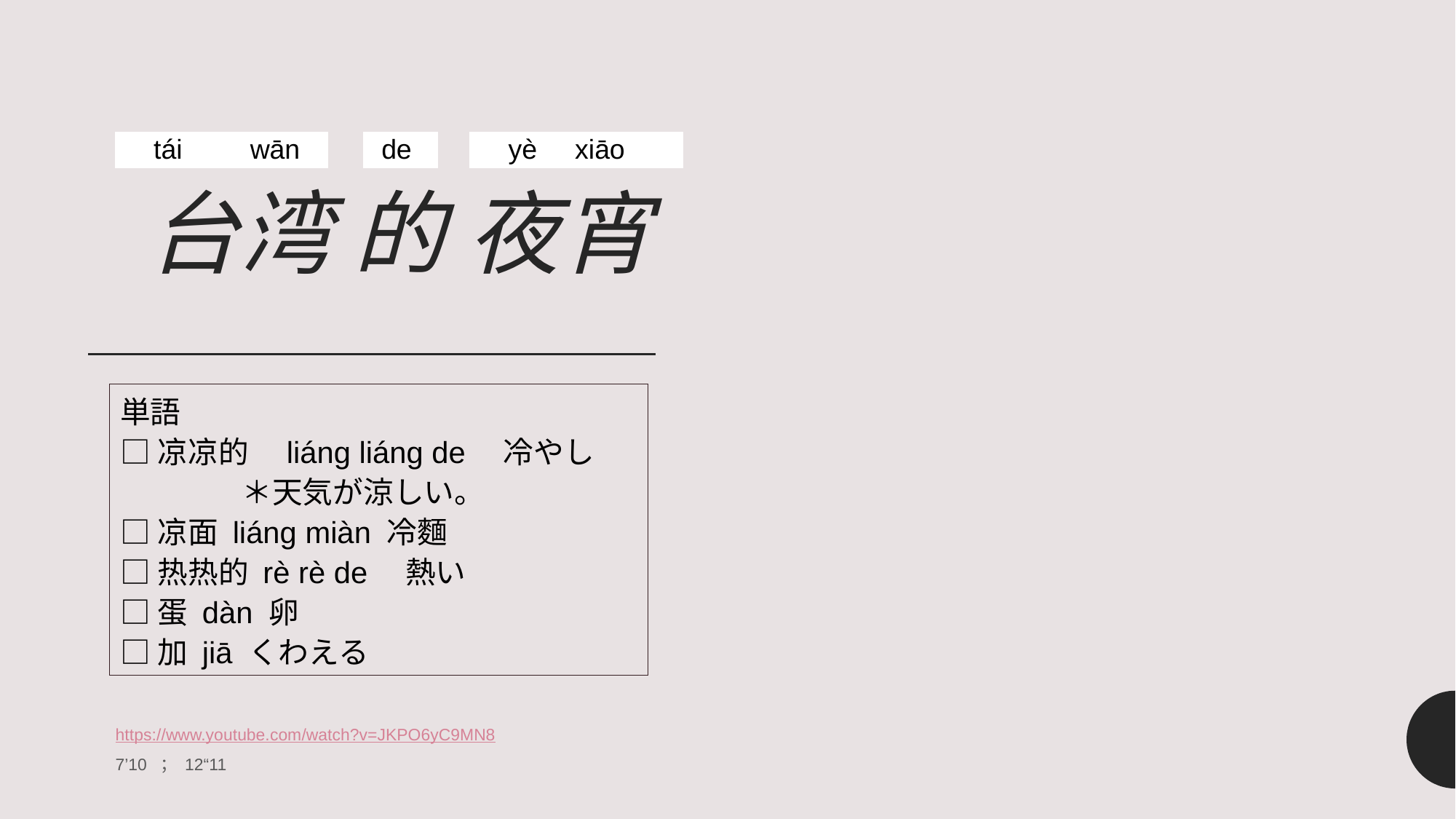

# 台湾 的 夜宵
| tái | wān |
| --- | --- |
| de |  |
| --- | --- |
| yè xiāo |  |
| --- | --- |
単語
□凉凉的　liáng liáng de　冷やし
　　　　＊天気が涼しい。
□凉面 liáng miàn 冷麵
□热热的 rè rè de　熱い
□蛋 dàn 卵
□加 jiā くわえる

https://www.youtube.com/watch?v=JKPO6yC9MN8
7’10  ； 12“11